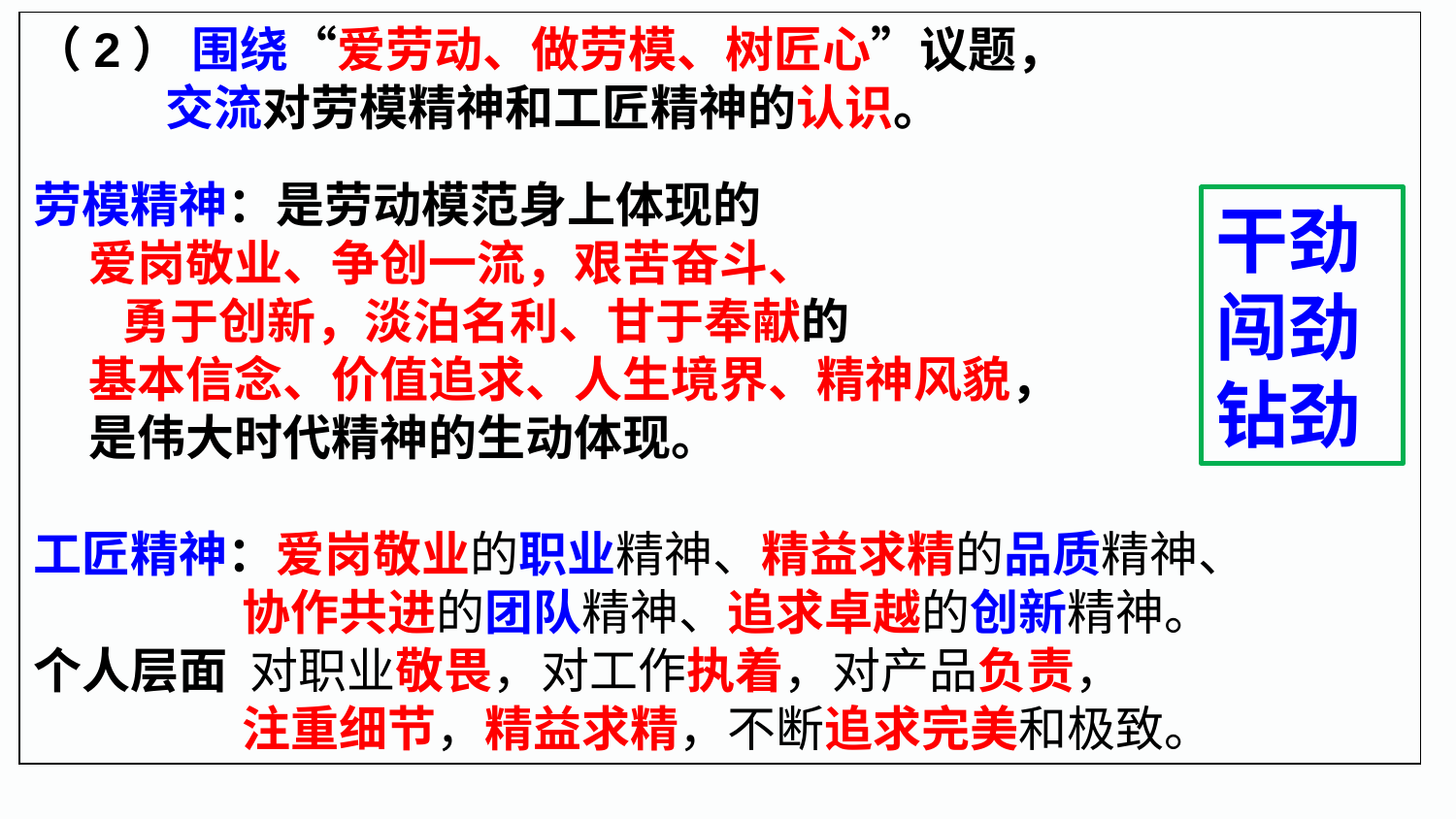

（2） 围绕“爱劳动、做劳模、树匠心”议题，
           交流对劳模精神和工匠精神的认识。

劳模精神：是劳动模范身上体现的
    爱岗敬业、争创一流，艰苦奋斗、
       勇于创新，淡泊名利、甘于奉献的
    基本信念、价值追求、人生境界、精神风貌，
    是伟大时代精神的生动体现。

工匠精神：爱岗敬业的职业精神、精益求精的品质精神、
                  协作共进的团队精神、追求卓越的创新精神。
个人层面  对职业敬畏，对工作执着，对产品负责，
                  注重细节，精益求精，不断追求完美和极致。
干劲
闯劲
钻劲